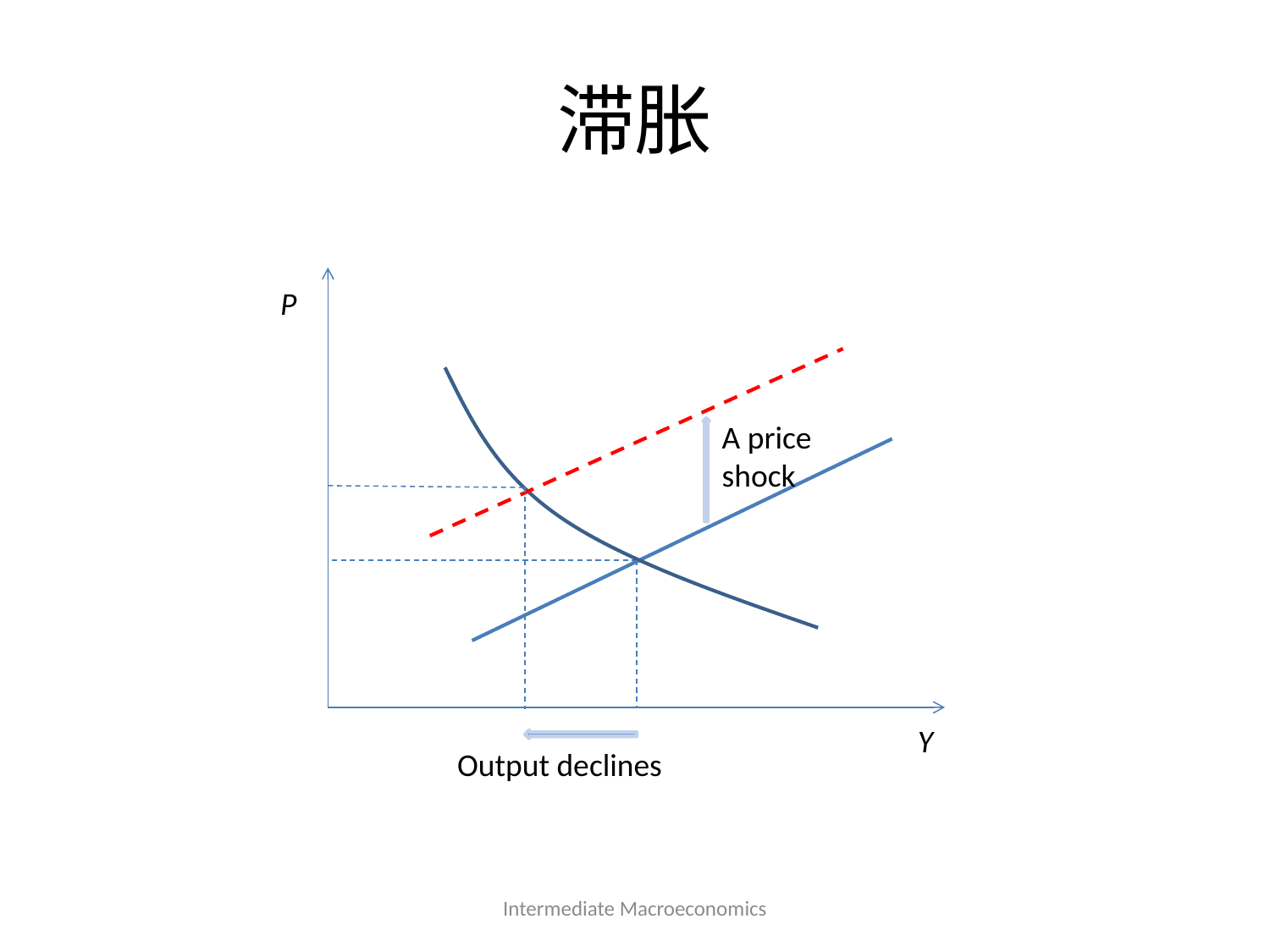

# 滞胀
P

A price shock

Y

Output declines
Intermediate Macroeconomics